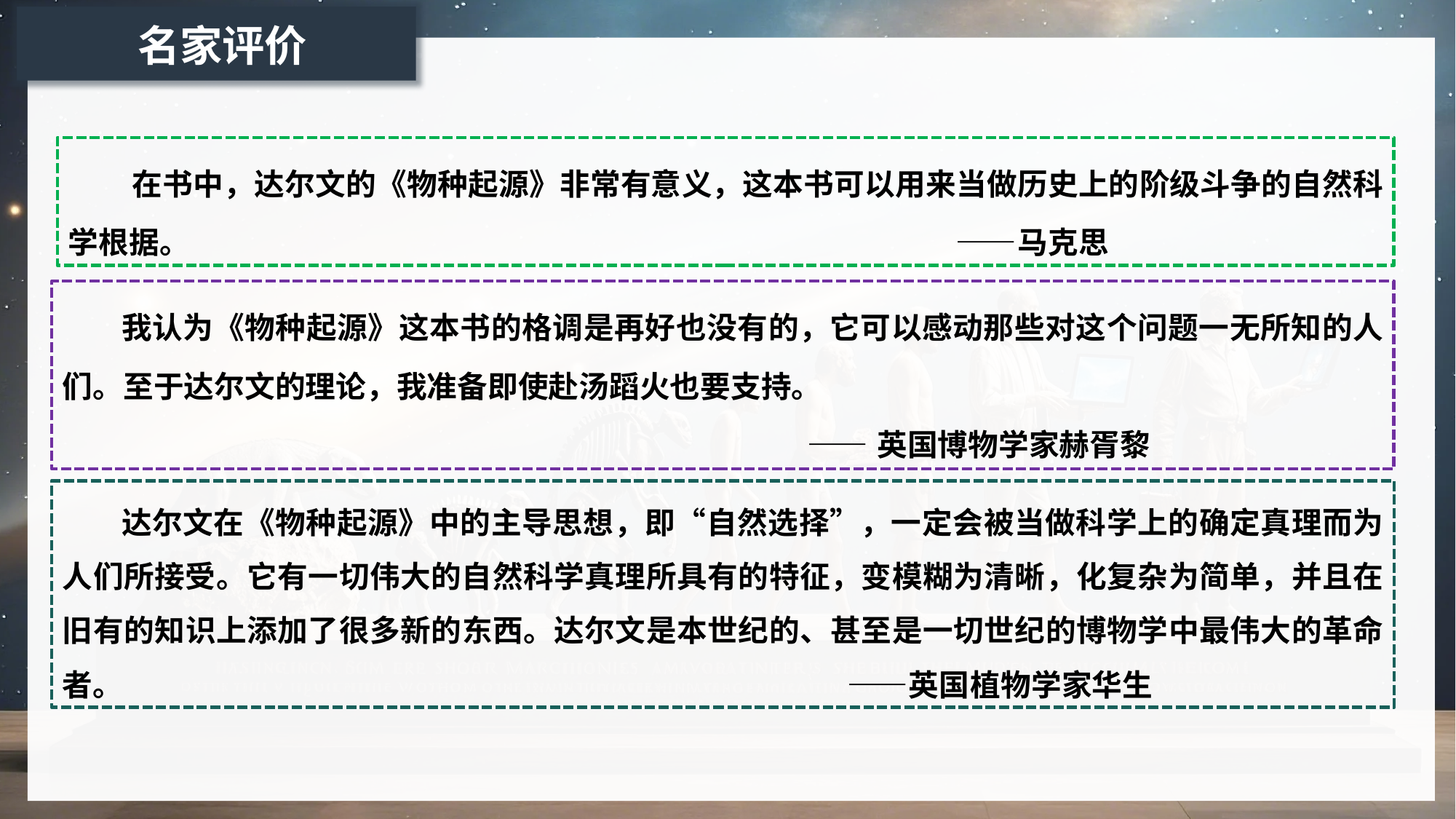

名家评价

        在书中，达尔文的《物种起源》非常有意义，这本书可以用来当做历史上的阶级斗争的自然科学根据。                                                                                                               ——马克思
       我认为《物种起源》这本书的格调是再好也没有的，它可以感动那些对这个问题一无所知的人们。至于达尔文的理论，我准备即使赴汤蹈火也要支持。
                                                                                                            ——英国博物学家赫胥黎

       达尔文在《物种起源》中的主导思想，即“自然选择”，一定会被当做科学上的确定真理而为人们所接受。它有一切伟大的自然科学真理所具有的特征，变模糊为清晰，化复杂为简单，并且在旧有的知识上添加了很多新的东西。达尔文是本世纪的、甚至是一切世纪的博物学中最伟大的革命者。                                                                                                         ——英国植物学家华生